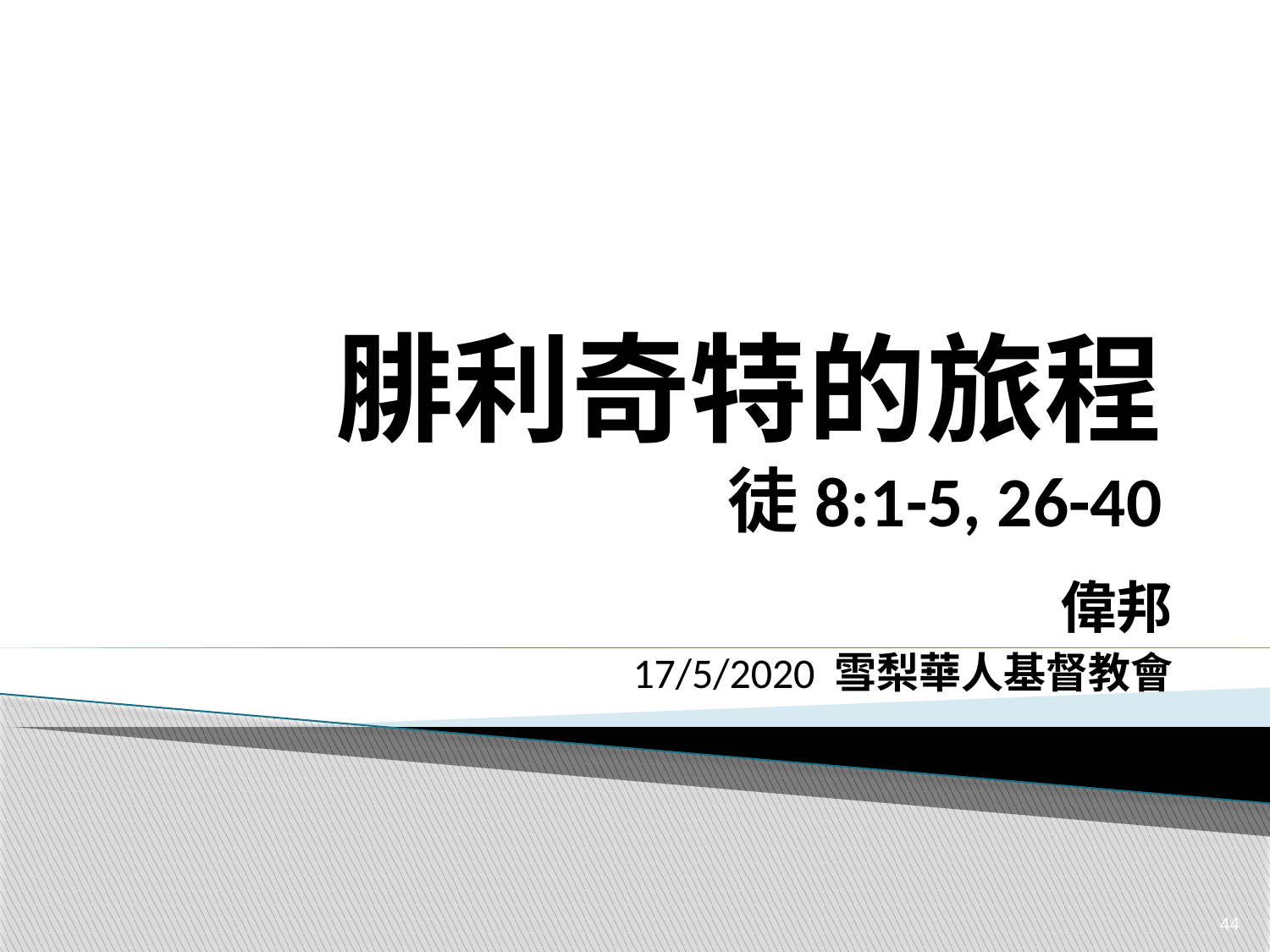

# 腓利奇特的旅程 徒8:1-5, 26-40
偉邦
17/5/2020 雪梨華人基督教會

44